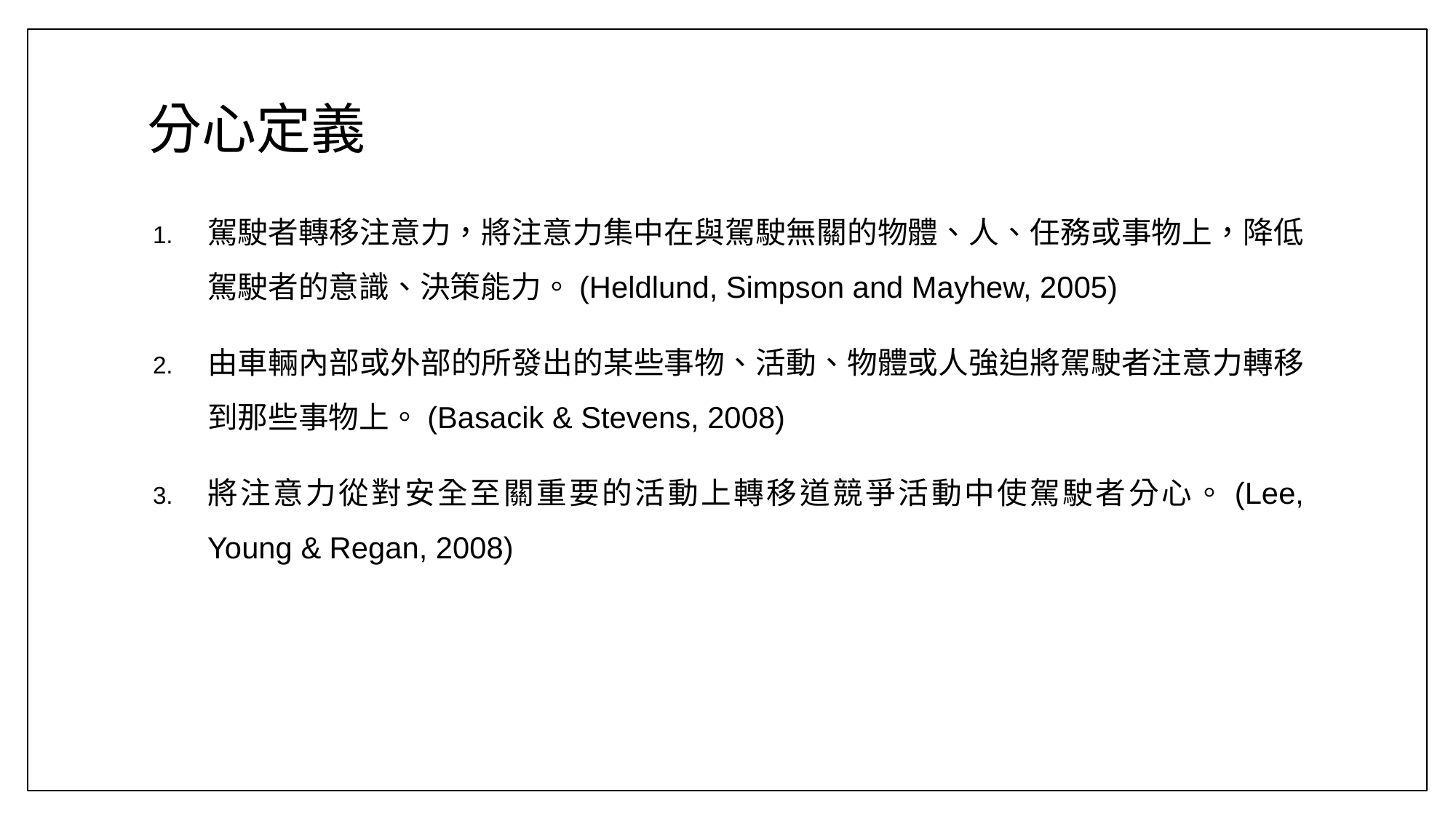

# 分心定義
駕駛者轉移注意力，將注意力集中在與駕駛無關的物體、人、任務或事物上，降低駕駛者的意識、決策能力。(Heldlund, Simpson and Mayhew, 2005)
由車輛內部或外部的所發出的某些事物、活動、物體或人強迫將駕駛者注意力轉移到那些事物上。(Basacik & Stevens, 2008)
將注意力從對安全至關重要的活動上轉移道競爭活動中使駕駛者分心。(Lee, Young & Regan, 2008)